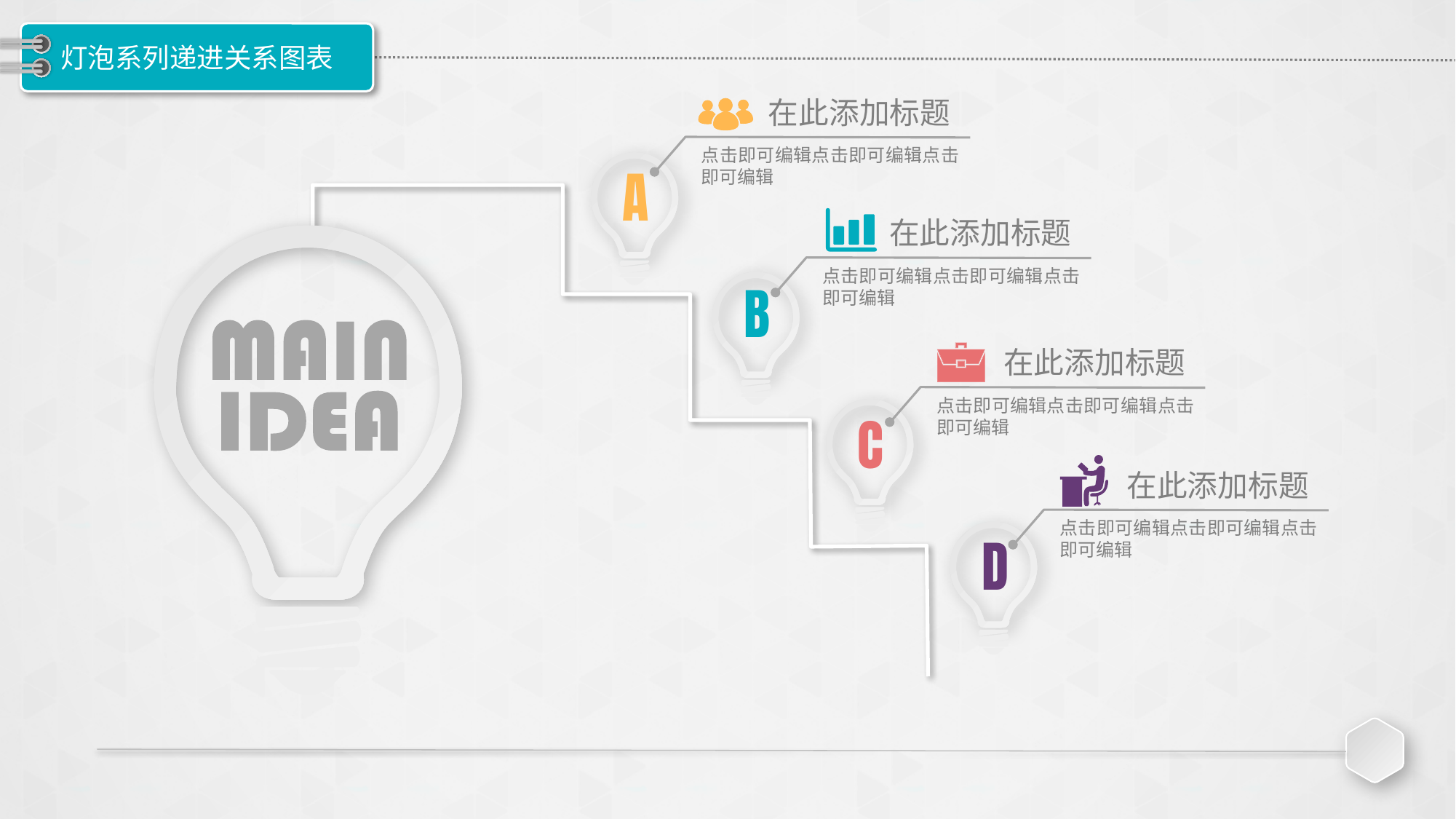

# 灯泡系列递进关系图表
在此添加标题

点击即可编辑点击即可编辑点击即可编辑

A

在此添加标题

点击即可编辑点击即可编辑点击即可编辑

B
在此添加标题

点击即可编辑点击即可编辑点击即可编辑

C

在此添加标题

点击即可编辑点击即可编辑点击即可编辑

D
97